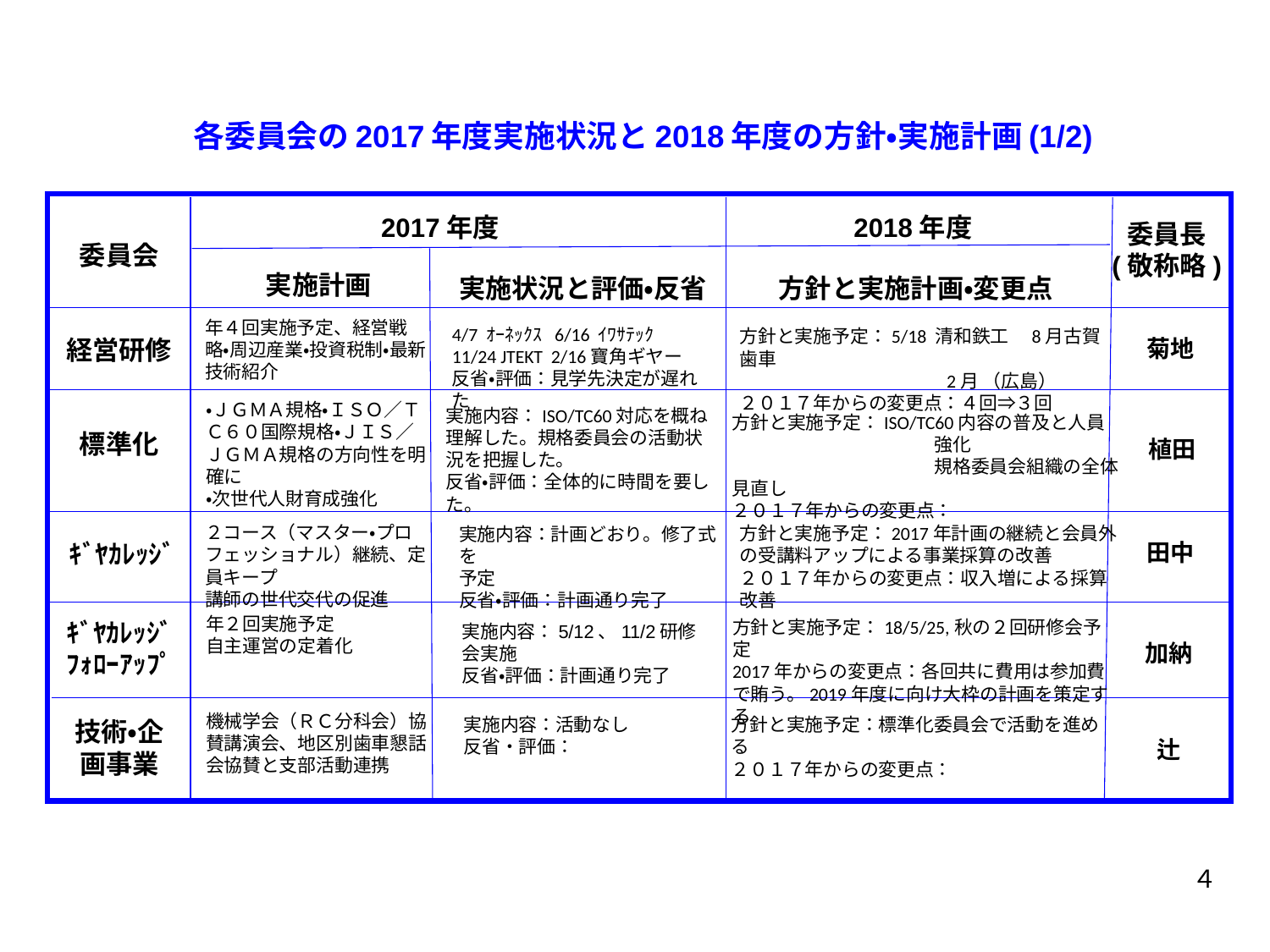

# 各委員会の2017年度実施状況と2018年度の方針・実施計画(1/2)

2017年度
2018年度
委員長
(敬称略)
委員会
実施計画
実施状況と評価・反省
方針と実施計画・変更点
年４回実施予定、経営戦略・周辺産業・投資税制・最新技術紹介
4/7 ｵｰﾈｯｸｽ  6/16 ｲﾜｻﾃｯｸ
11/24 JTEKT  2/16寶角ギヤー
反省・評価：見学先決定が遅れた
方針と実施予定：5/18 清和鉄工　8月古賀歯車
　　　　　　　　　　　2月 （広島）
２０１７年からの変更点：４回⇒３回
菊地
経営研修
・ＪＧＭＡ規格・ＩＳＯ／ＴＣ６０国際規格・ＪＩＳ／ＪＧＭＡ規格の方向性を明確に
・次世代人財育成強化
実施内容：ISO/TC60対応を概ね理解した。規格委員会の活動状況を把握した。
反省・評価：全体的に時間を要した。

方針と実施予定：ISO/TC60内容の普及と人員
　　　　　　　　　　　強化
　　　　　　　　　　　規格委員会組織の全体見直し
２０１７年からの変更点：
標準化
植田
２コース（マスター・プロフェッショナル）継続、定員キープ
講師の世代交代の促進
方針と実施予定：2017年計画の継続と会員外
の受講料アップによる事業採算の改善
２０１７年からの変更点：収入増による採算改善
実施内容：計画どおり。修了式を
予定
反省・評価：計画通り完了
田中
ｷﾞﾔｶﾚｯｼﾞ
年２回実施予定
自主運営の定着化
方針と実施予定：18/5/25,秋の２回研修会予定
2017年からの変更点：各回共に費用は参加費
で賄う。2019年度に向け大枠の計画を策定する
ｷﾞﾔｶﾚｯｼﾞﾌｫﾛｰｱｯﾌﾟ
実施内容：5/12、11/2研修会実施
反省・評価：計画通り完了
加納
機械学会（ＲＣ分科会）協賛講演会、地区別歯車懇話会協賛と支部活動連携
実施内容：活動なし
反省・評価：
方針と実施予定：標準化委員会で活動を進める
２０１７年からの変更点：
技術・企画事業
辻
４